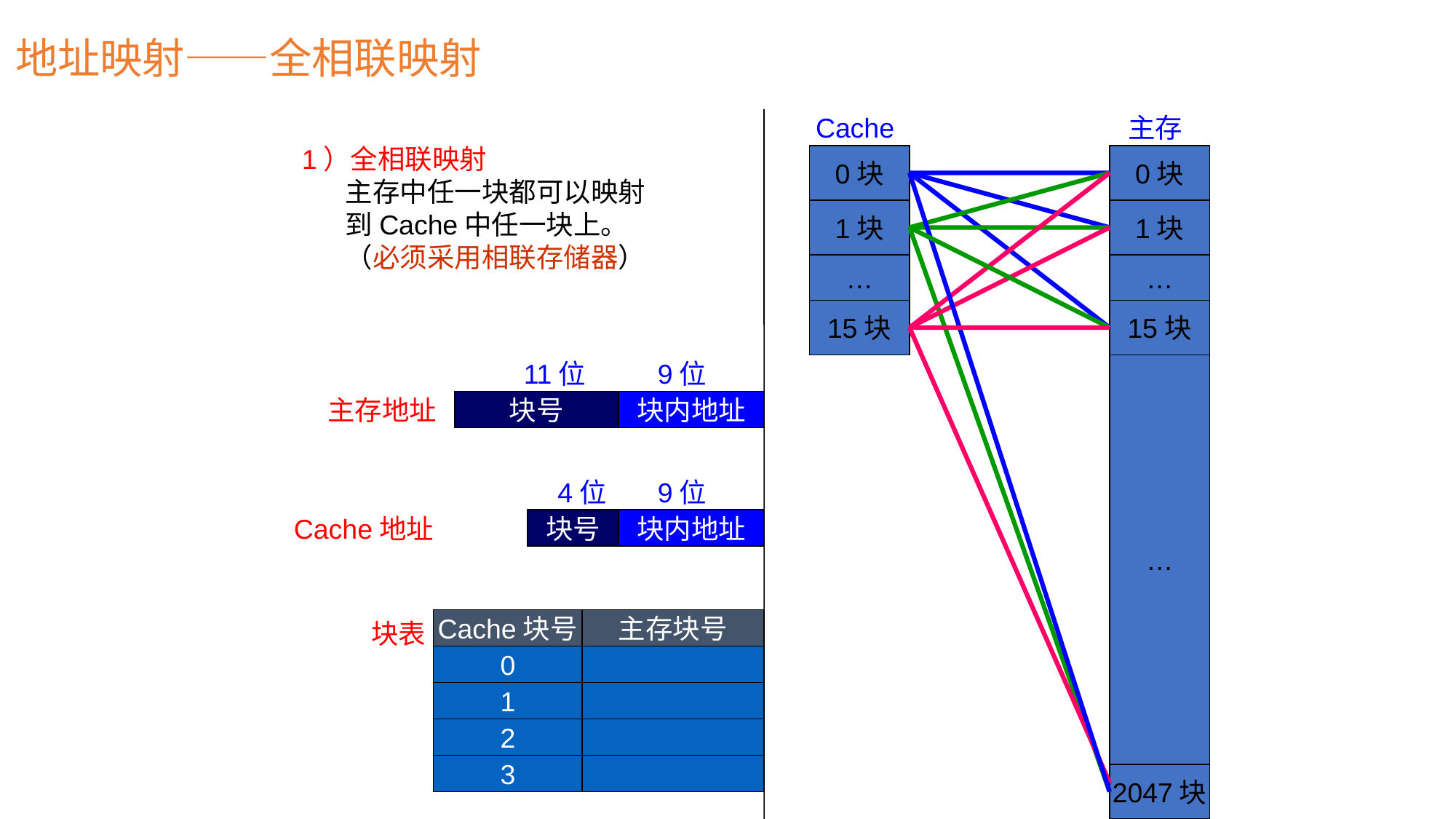

地址映射——全相联映射

Cache
主存
1）全相联映射
      主存中任一块都可以映射
      到Cache中任一块上。
      （必须采用相联存储器）
0块
0块

1块
1块

…
…
15块
15块

11位
9位
…
主存地址
块号
块内地址
4位
9位
Cache地址
块号
块内地址
Cache块号
主存块号
块表
0

1

2

3

2047块